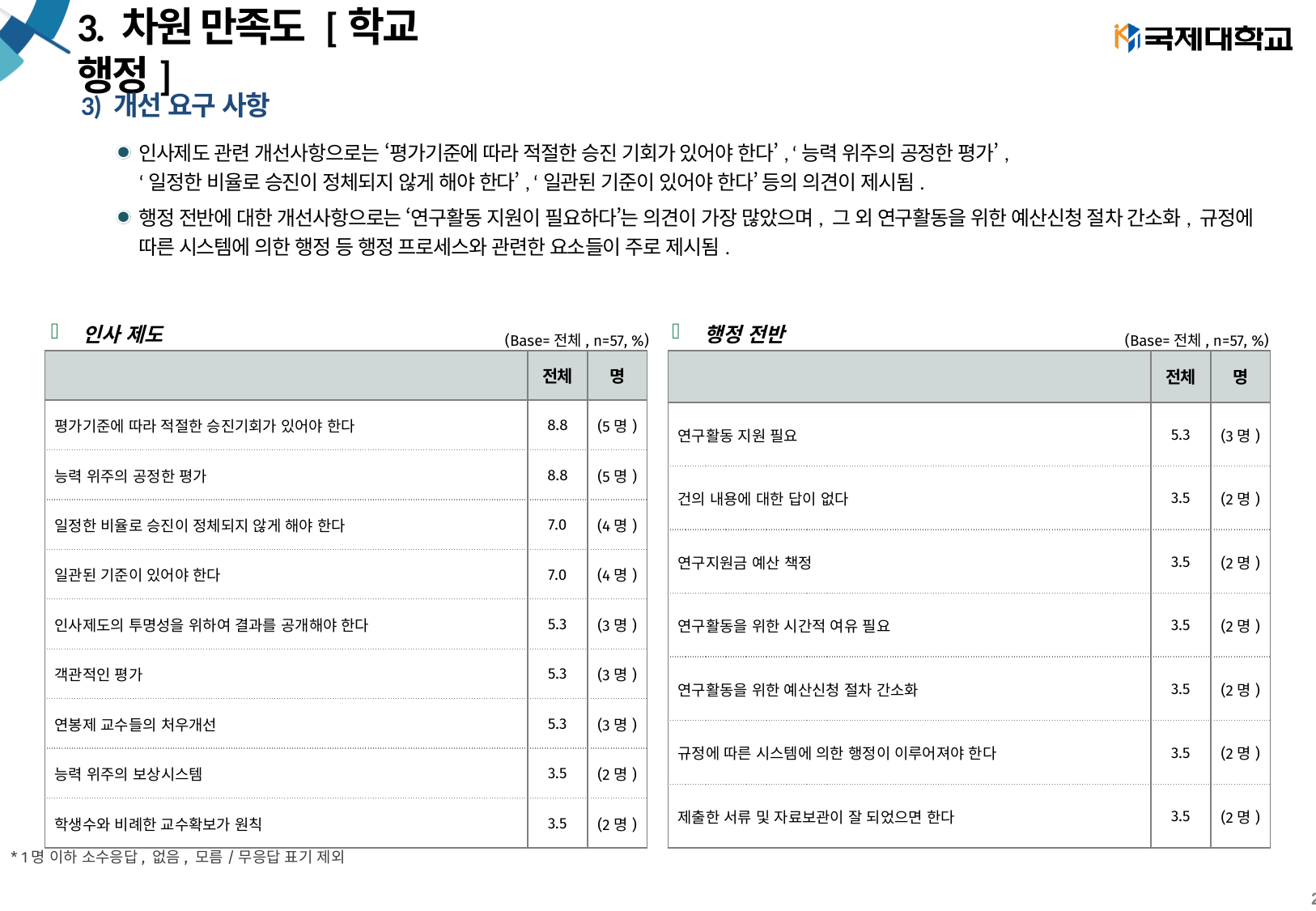

# 3. 차원 만족도 [학교 행정]
3) 개선 요구 사항
인사제도 관련 개선사항으로는 ‘평가기준에 따라 적절한 승진 기회가 있어야 한다’, ‘능력 위주의 공정한 평가’,
‘일정한 비율로 승진이 정체되지 않게 해야 한다’, ‘일관된 기준이 있어야 한다’ 등의 의견이 제시됨.
행정 전반에 대한 개선사항으로는 ‘연구활동 지원이 필요하다’는 의견이 가장 많았으며, 그 외 연구활동을 위한 예산신청 절차 간소화, 규정에 따른 시스템에 의한 행정 등 행정 프로세스와 관련한 요소들이 주로 제시됨.
인사 제도
(Base=전체, n=57, %)
행정 전반
(Base=전체, n=57, %)
|  | 전체 | 명 |
| --- | --- | --- |
| 평가기준에 따라 적절한 승진기회가 있어야 한다 | 8.8 | (5명) |
| 능력 위주의 공정한 평가 | 8.8 | (5명) |
| 일정한 비율로 승진이 정체되지 않게 해야 한다 | 7.0 | (4명) |
| 일관된 기준이 있어야 한다 | 7.0 | (4명) |
| 인사제도의 투명성을 위하여 결과를 공개해야 한다 | 5.3 | (3명) |
| 객관적인 평가 | 5.3 | (3명) |
| 연봉제 교수들의 처우개선 | 5.3 | (3명) |
| 능력 위주의 보상시스템 | 3.5 | (2명) |
| 학생수와 비례한 교수확보가 원칙 | 3.5 | (2명) |
|  | 전체 | 명 |
| --- | --- | --- |
| 연구활동 지원 필요 | 5.3 | (3명) |
| 건의 내용에 대한 답이 없다 | 3.5 | (2명) |
| 연구지원금 예산 책정 | 3.5 | (2명) |
| 연구활동을 위한 시간적 여유 필요 | 3.5 | (2명) |
| 연구활동을 위한 예산신청 절차 간소화 | 3.5 | (2명) |
| 규정에 따른 시스템에 의한 행정이 이루어져야 한다 | 3.5 | (2명) |
| 제출한 서류 및 자료보관이 잘 되었으면 한다 | 3.5 | (2명) |
* 1명 이하 소수응답, 없음, 모름/무응답 표기 제외